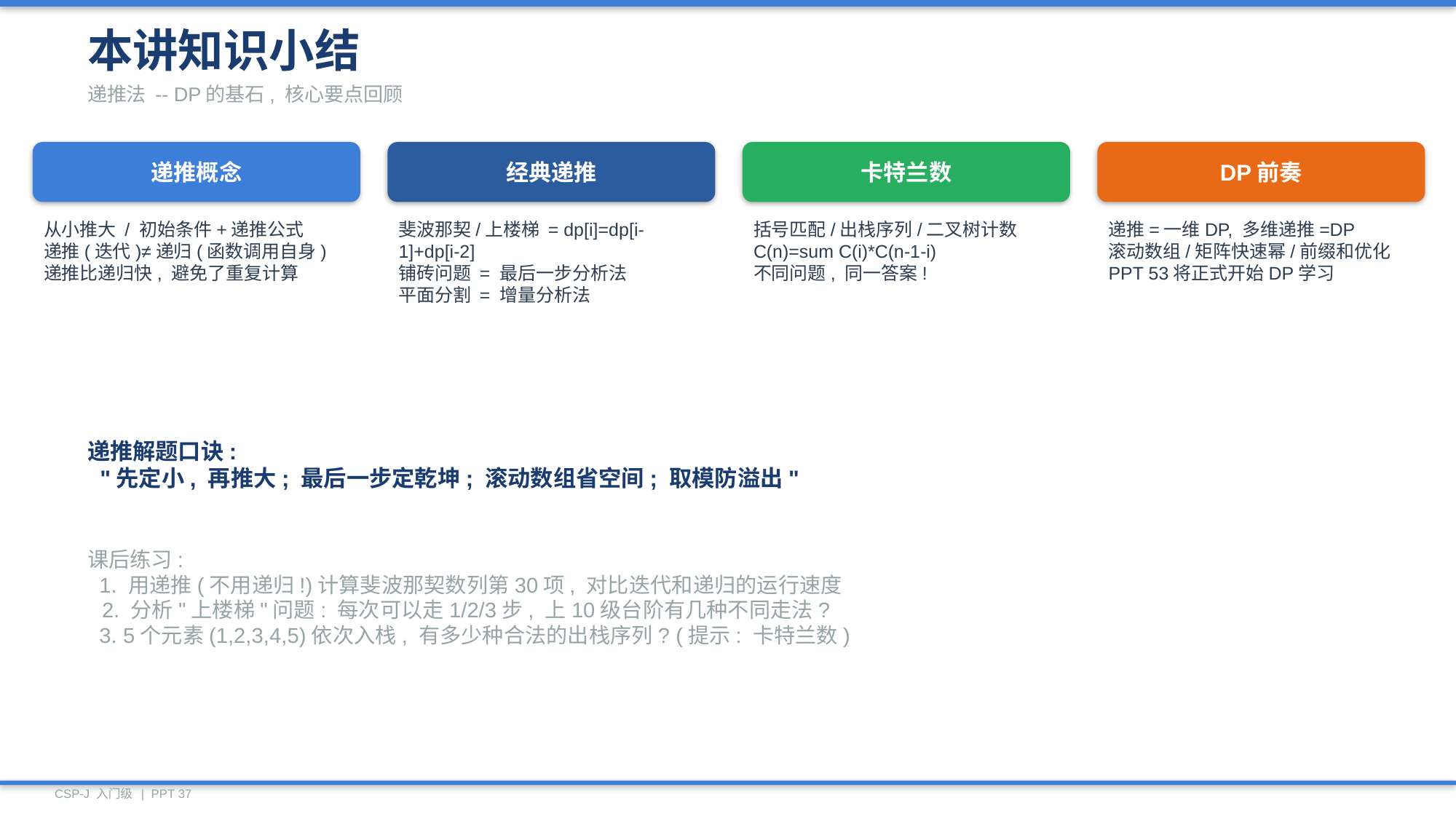

本讲知识小结
递推法 -- DP的基石, 核心要点回顾
递推概念
经典递推
卡特兰数
DP前奏
从小推大 / 初始条件+递推公式
递推(迭代)≠递归(函数调用自身)
递推比递归快, 避免了重复计算
斐波那契/上楼梯 = dp[i]=dp[i-1]+dp[i-2]
铺砖问题 = 最后一步分析法
平面分割 = 增量分析法
括号匹配/出栈序列/二叉树计数
C(n)=sum C(i)*C(n-1-i)
不同问题, 同一答案!
递推=一维DP, 多维递推=DP
滚动数组/矩阵快速幂/前缀和优化
PPT 53将正式开始DP学习
递推解题口诀:
  "先定小, 再推大; 最后一步定乾坤; 滚动数组省空间; 取模防溢出"
课后练习:
  1. 用递推(不用递归!)计算斐波那契数列第30项, 对比迭代和递归的运行速度
  2. 分析"上楼梯"问题: 每次可以走1/2/3步, 上10级台阶有几种不同走法?
  3. 5个元素(1,2,3,4,5)依次入栈, 有多少种合法的出栈序列? (提示: 卡特兰数)

CSP-J 入门级  |  PPT 37